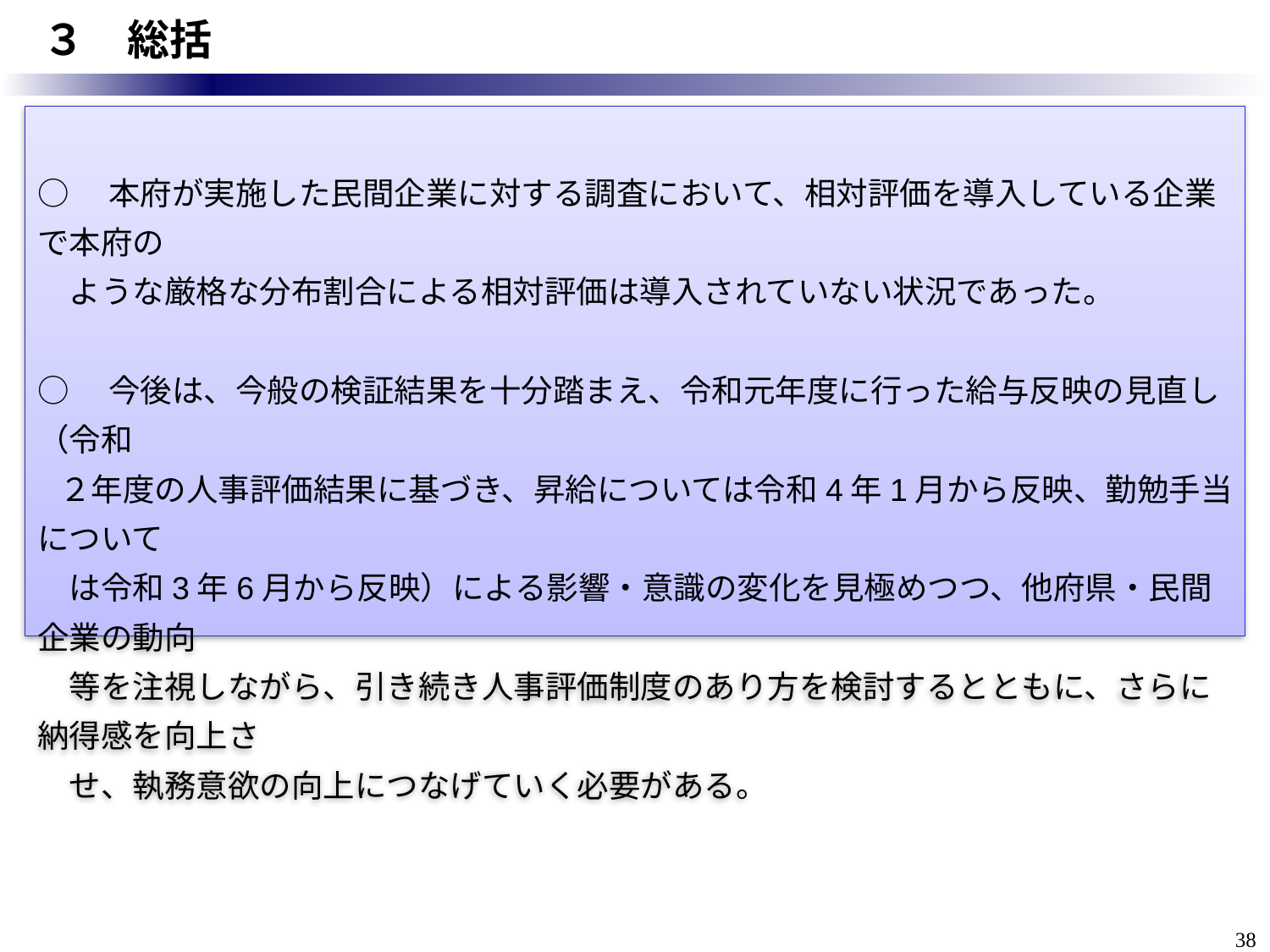

# ３　総括

○　本府が実施した民間企業に対する調査において、相対評価を導入している企業で本府の
　ような厳格な分布割合による相対評価は導入されていない状況であった。

○　今後は、今般の検証結果を十分踏まえ、令和元年度に行った給与反映の見直し（令和
  ２年度の人事評価結果に基づき、昇給については令和4年1月から反映、勤勉手当について
　は令和3年6月から反映）による影響・意識の変化を見極めつつ、他府県・民間企業の動向
　等を注視しながら、引き続き人事評価制度のあり方を検討するとともに、さらに納得感を向上さ
　せ、執務意欲の向上につなげていく必要がある。

38